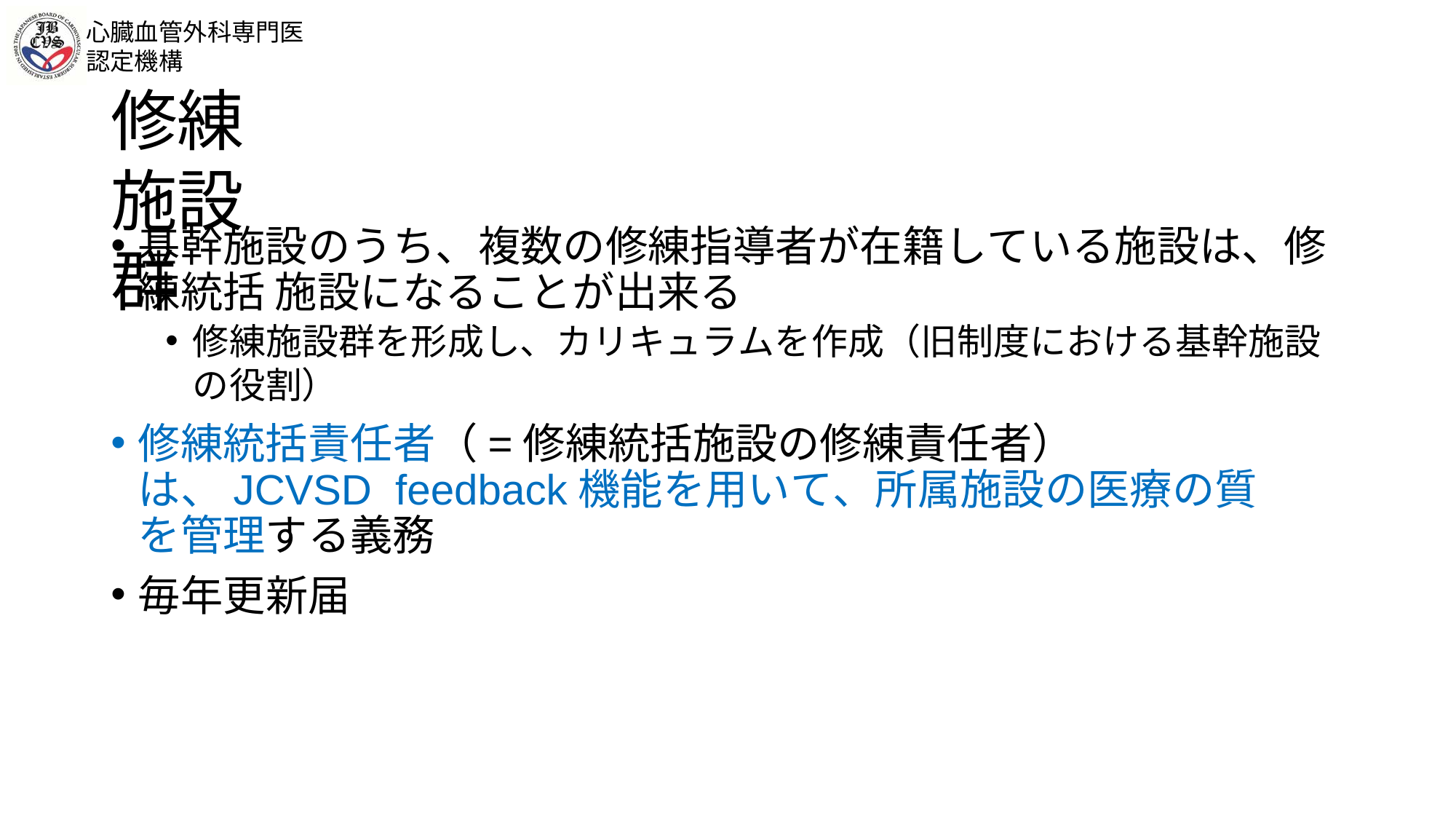

心臓血管外科専門医 認定機構
修練施設群
基幹施設のうち、複数の修練指導者が在籍している施設は、修練統括 施設になることが出来る
修練施設群を形成し、カリキュラムを作成（旧制度における基幹施設の役割）
修練統括責任者（=修練統括施設の修練責任者）は、JCVSD  feedback機能を用いて、所属施設の医療の質を管理する義務
毎年更新届